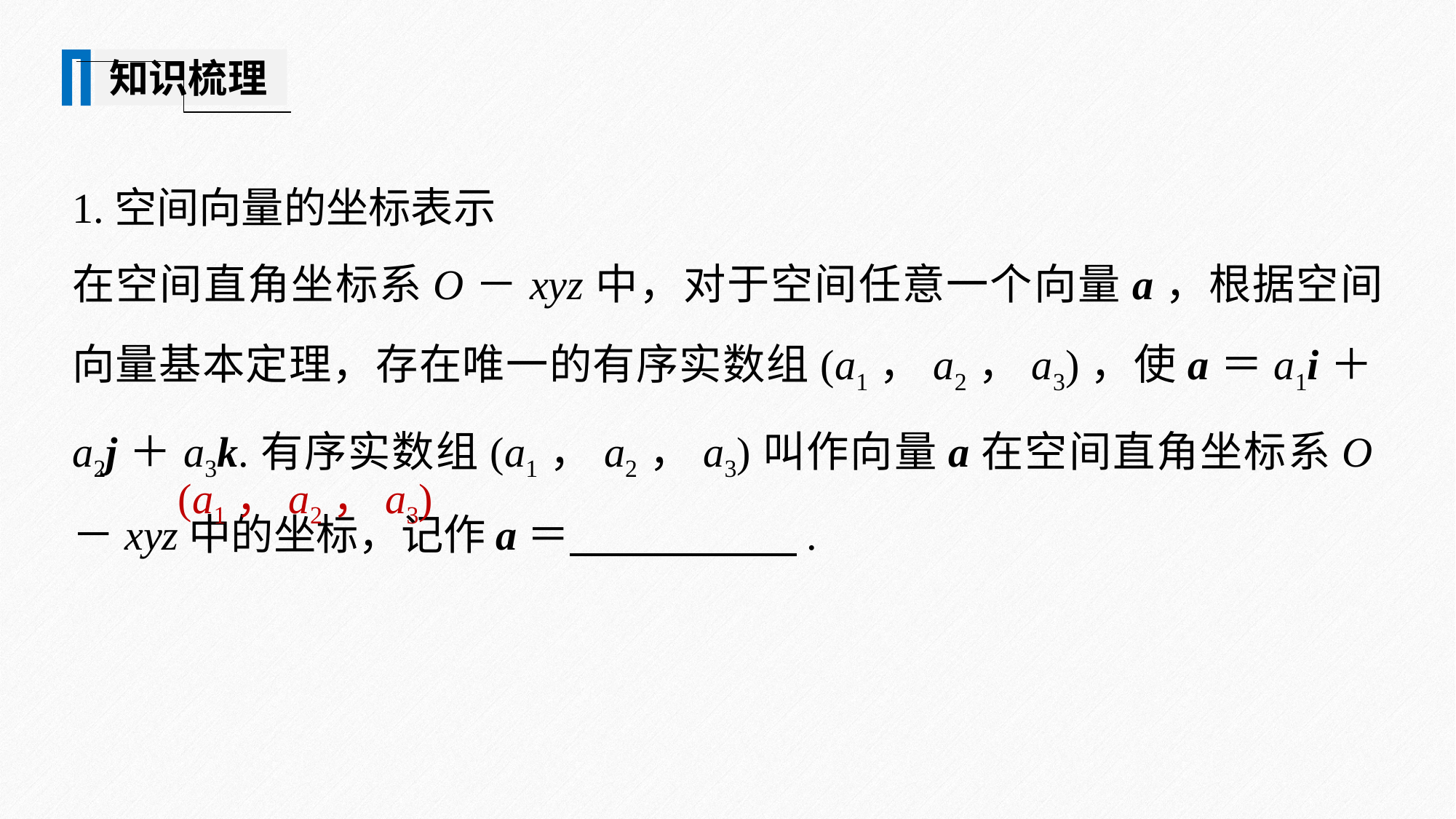

知识梳理

1.空间向量的坐标表示
在空间直角坐标系O－xyz中，对于空间任意一个向量a，根据空间向量基本定理，存在唯一的有序实数组(a1，a2，a3)，使a＝a1i＋a2j＋a3k.有序实数组(a1，a2，a3)叫作向量a在空间直角坐标系O－xyz中的坐标，记作a＝                        .
(a1，a2，a3)